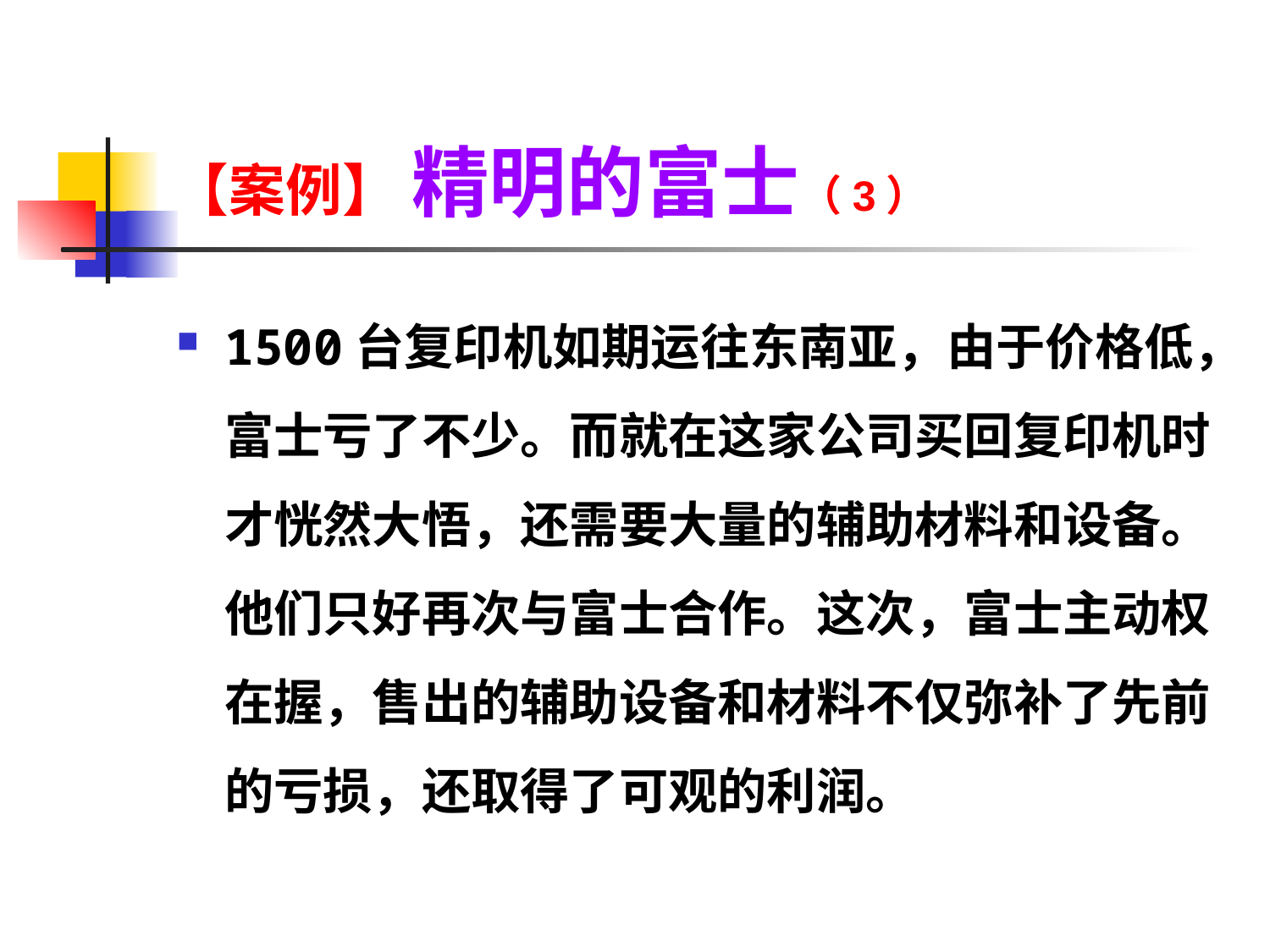

# 【案例】 精明的富士（3）
1500台复印机如期运往东南亚，由于价格低，富士亏了不少。而就在这家公司买回复印机时才恍然大悟，还需要大量的辅助材料和设备。他们只好再次与富士合作。这次，富士主动权在握，售出的辅助设备和材料不仅弥补了先前的亏损，还取得了可观的利润。
62